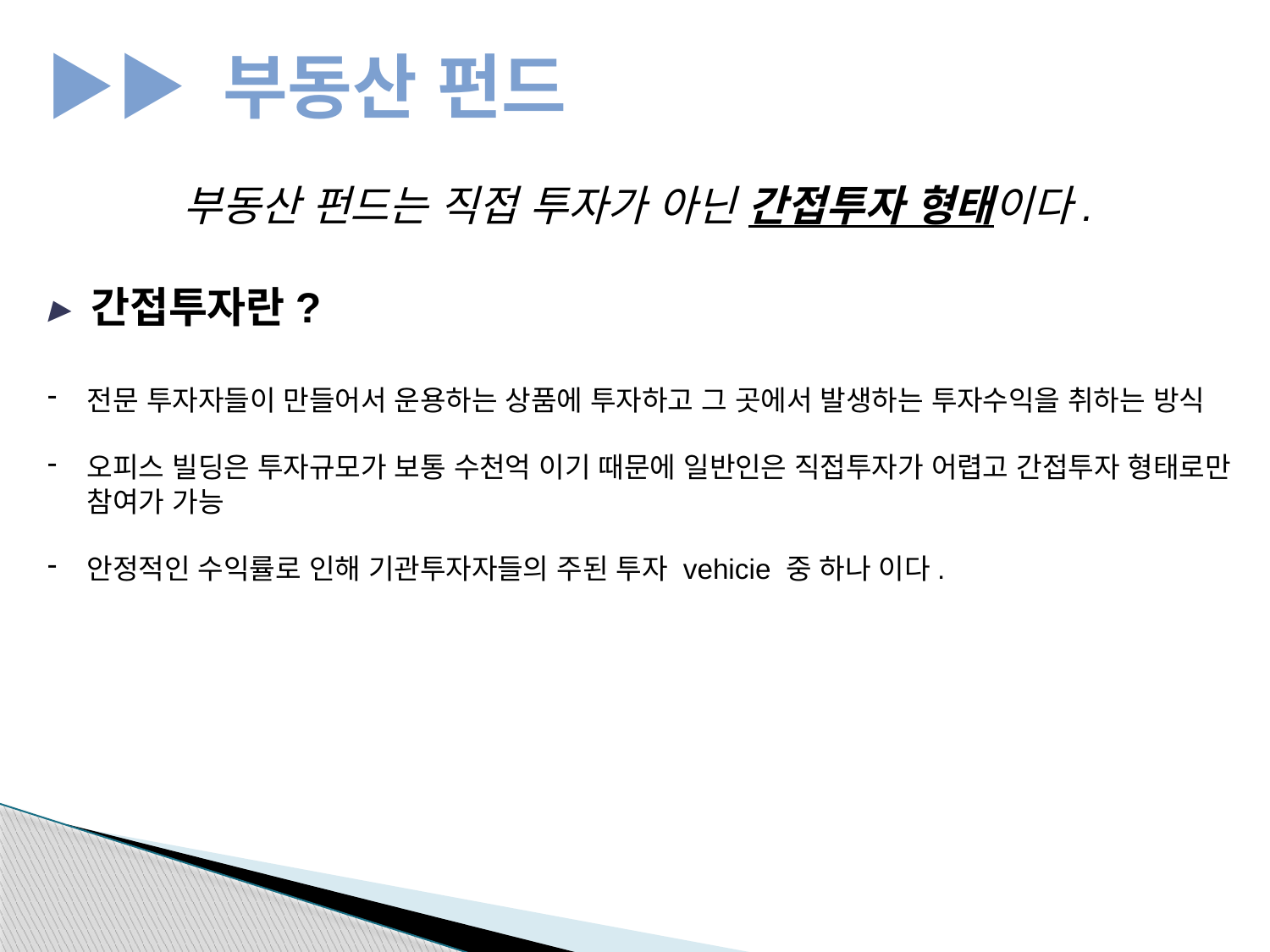

▶▶ 부동산 펀드

부동산 펀드는 직접 투자가 아닌 간접투자 형태이다.

▸ 간접투자란?

전문 투자자들이 만들어서 운용하는 상품에 투자하고 그 곳에서 발생하는 투자수익을 취하는 방식

오피스 빌딩은 투자규모가 보통 수천억 이기 때문에 일반인은 직접투자가 어렵고 간접투자 형태로만 참여가 가능

안정적인 수익률로 인해 기관투자자들의 주된 투자 vehicie 중 하나 이다.